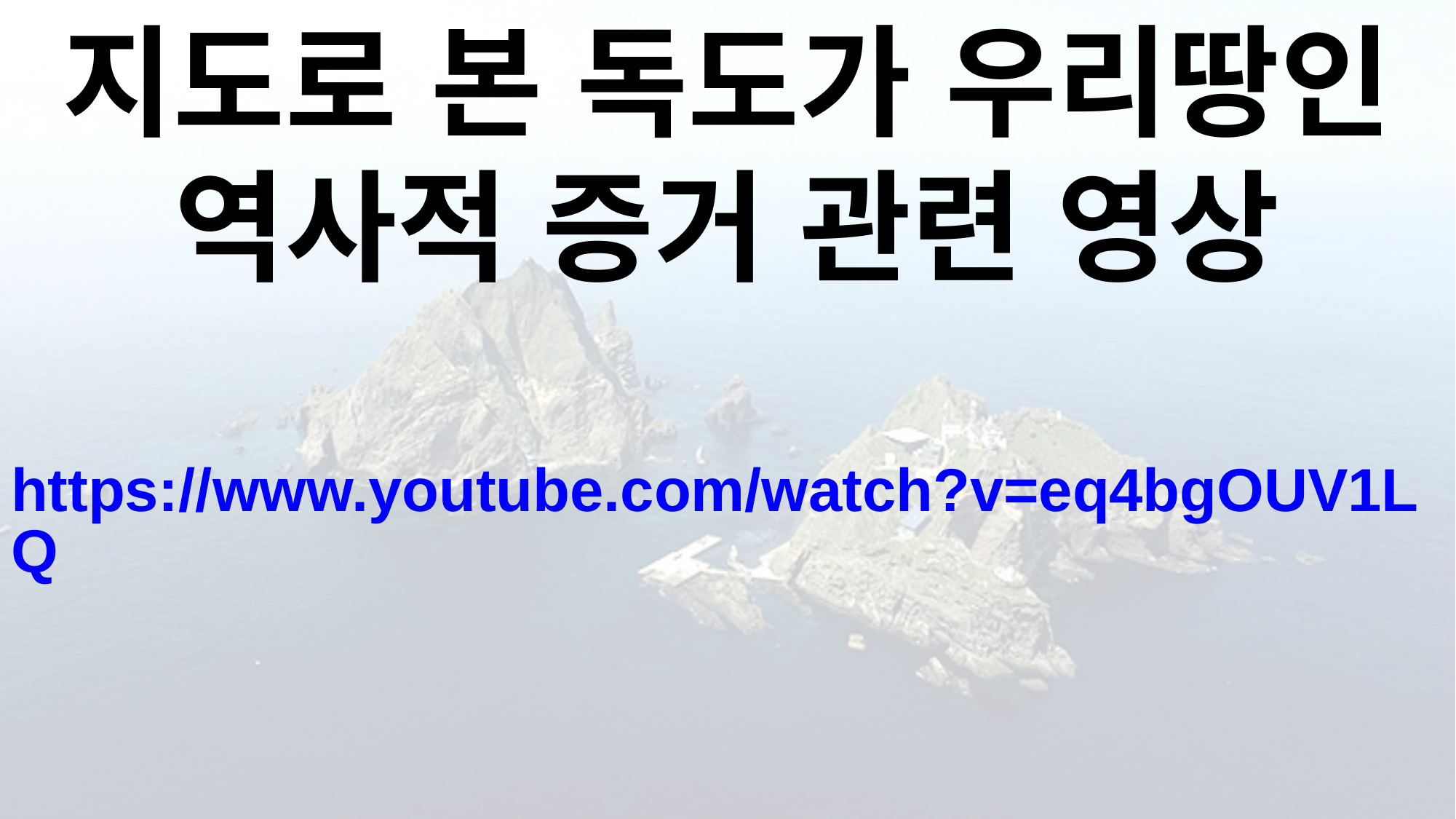

지도로 본 독도가 우리땅인 역사적 증거 관련 영상
https://www.youtube.com/watch?v=eq4bgOUV1LQ